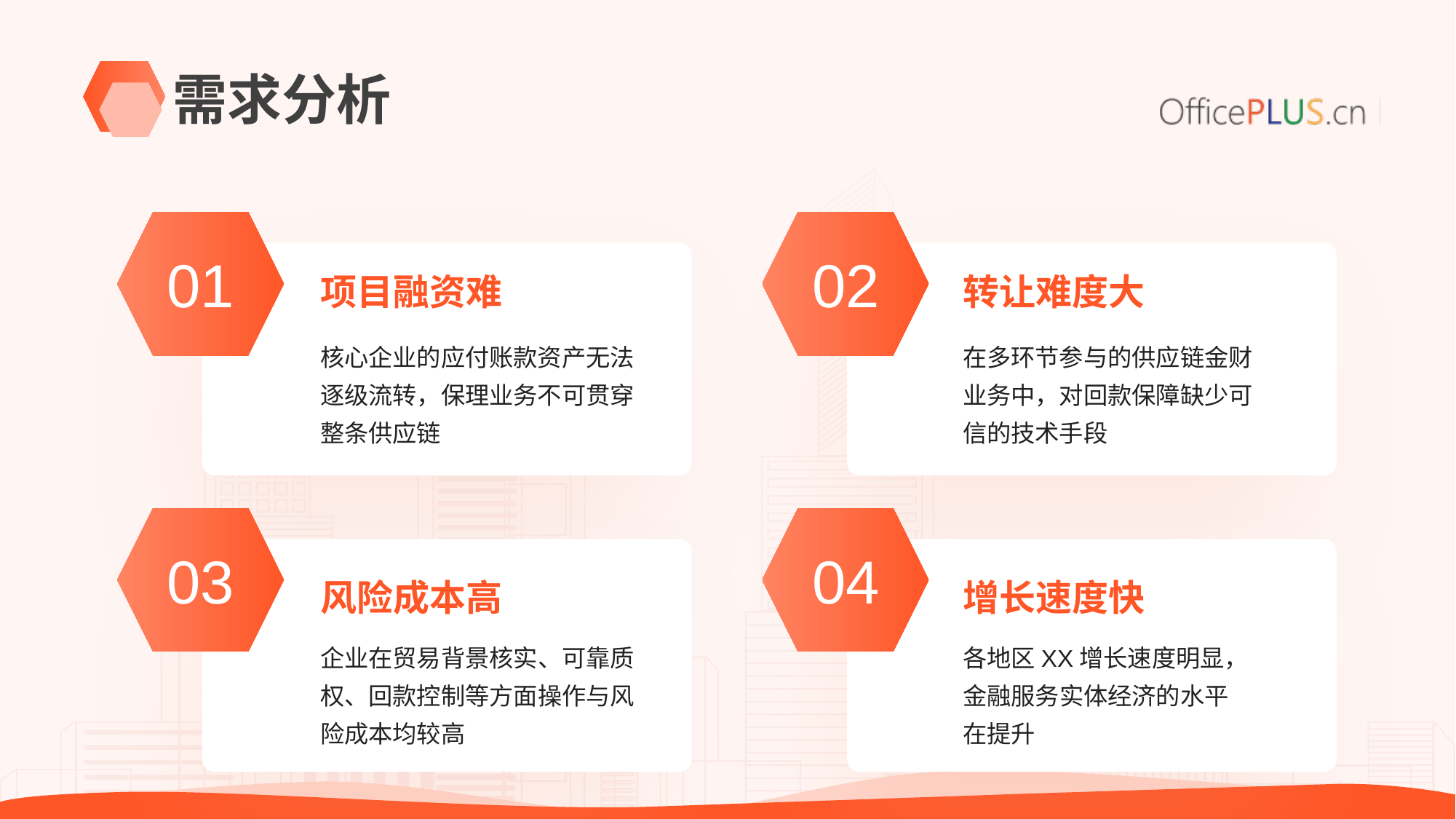

# 需求分析
01
02

项目融资难
转让难度大
核心企业的应付账款资产无法逐级流转，保理业务不可贯穿整条供应链
在多环节参与的供应链金财业务中，对回款保障缺少可信的技术手段
03
04

风险成本高
增长速度快
企业在贸易背景核实、可靠质权、回款控制等方面操作与风险成本均较高
各地区XX增长速度明显，金融服务实体经济的水平在提升